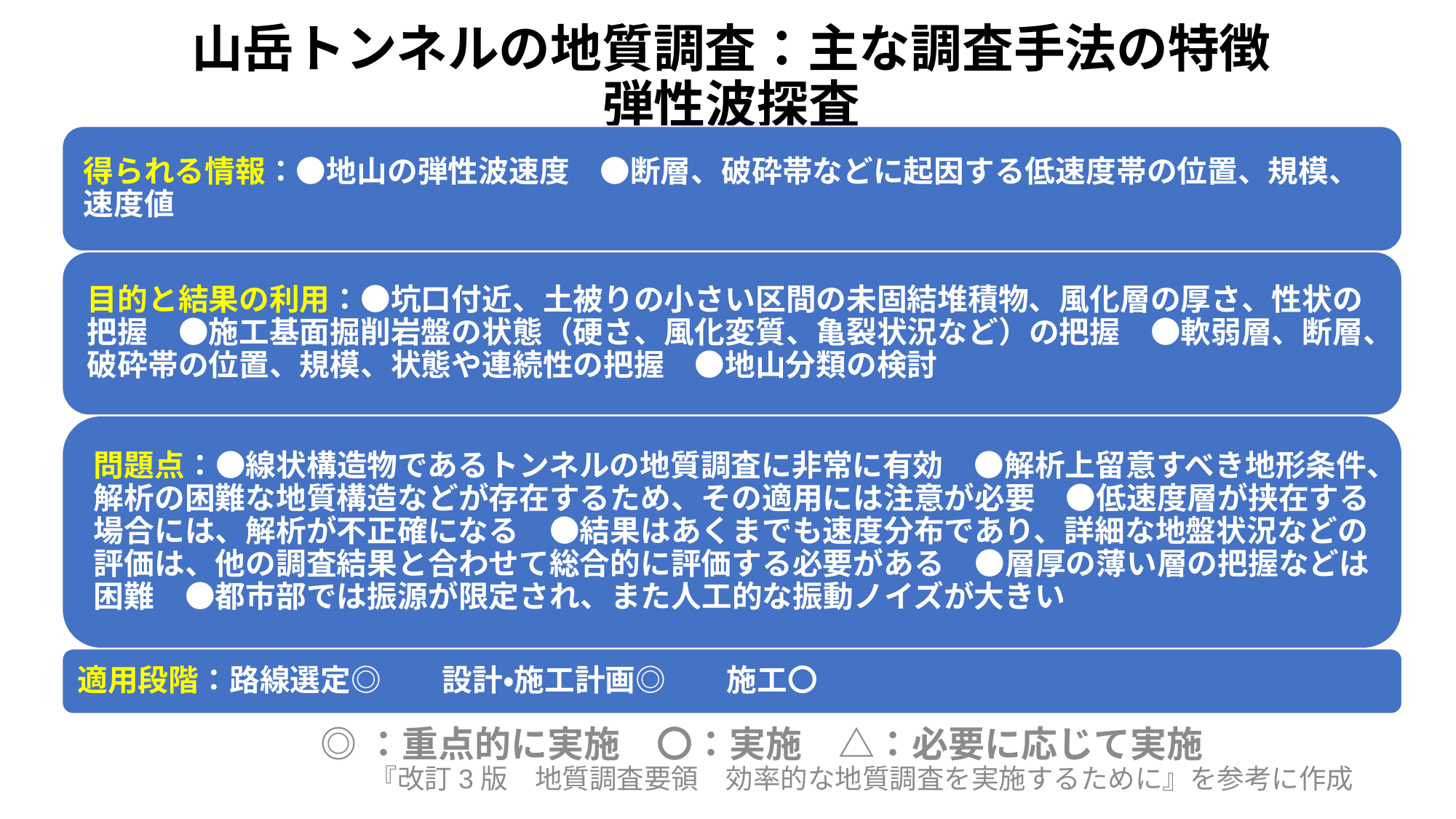

# 山岳トンネルの地質調査：主な調査手法の特徴 弾性波探査
得られる情報：●地山の弾性波速度　●断層、破砕帯などに起因する低速度帯の位置、規模、速度値
目的と結果の利用：●坑口付近、土被りの小さい区間の未固結堆積物、風化層の厚さ、性状の把握　●施工基面掘削岩盤の状態（硬さ、風化変質、亀裂状況など）の把握　●軟弱層、断層、破砕帯の位置、規模、状態や連続性の把握　●地山分類の検討
問題点：●線状構造物であるトンネルの地質調査に非常に有効　●解析上留意すべき地形条件、解析の困難な地質構造などが存在するため、その適用には注意が必要　●低速度層が挟在する場合には、解析が不正確になる　●結果はあくまでも速度分布であり、詳細な地盤状況などの評価は、他の調査結果と合わせて総合的に評価する必要がある　●層厚の薄い層の把握などは困難　●都市部では振源が限定され、また人工的な振動ノイズが大きい
適用段階：路線選定◎　　設計・施工計画◎　　施工〇
◎：重点的に実施　〇：実施　△：必要に応じて実施
『改訂3版　地質調査要領　効率的な地質調査を実施するために』を参考に作成